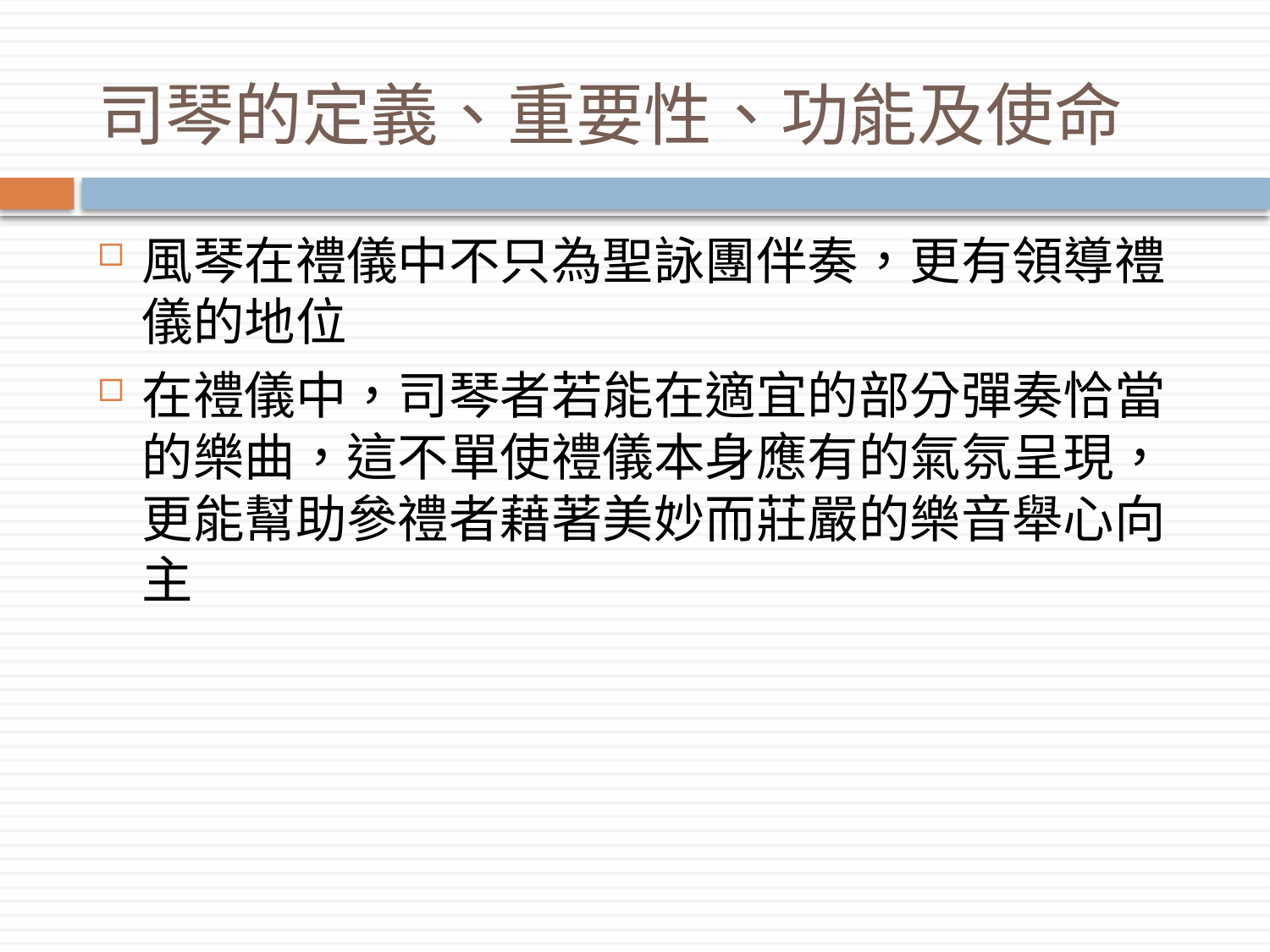

# 司琴的定義、重要性、功能及使命
風琴在禮儀中不只為聖詠團伴奏，更有領導禮儀的地位
在禮儀中，司琴者若能在適宜的部分彈奏恰當的樂曲，這不單使禮儀本身應有的氣氛呈現，更能幫助參禮者藉著美妙而莊嚴的樂音舉心向主